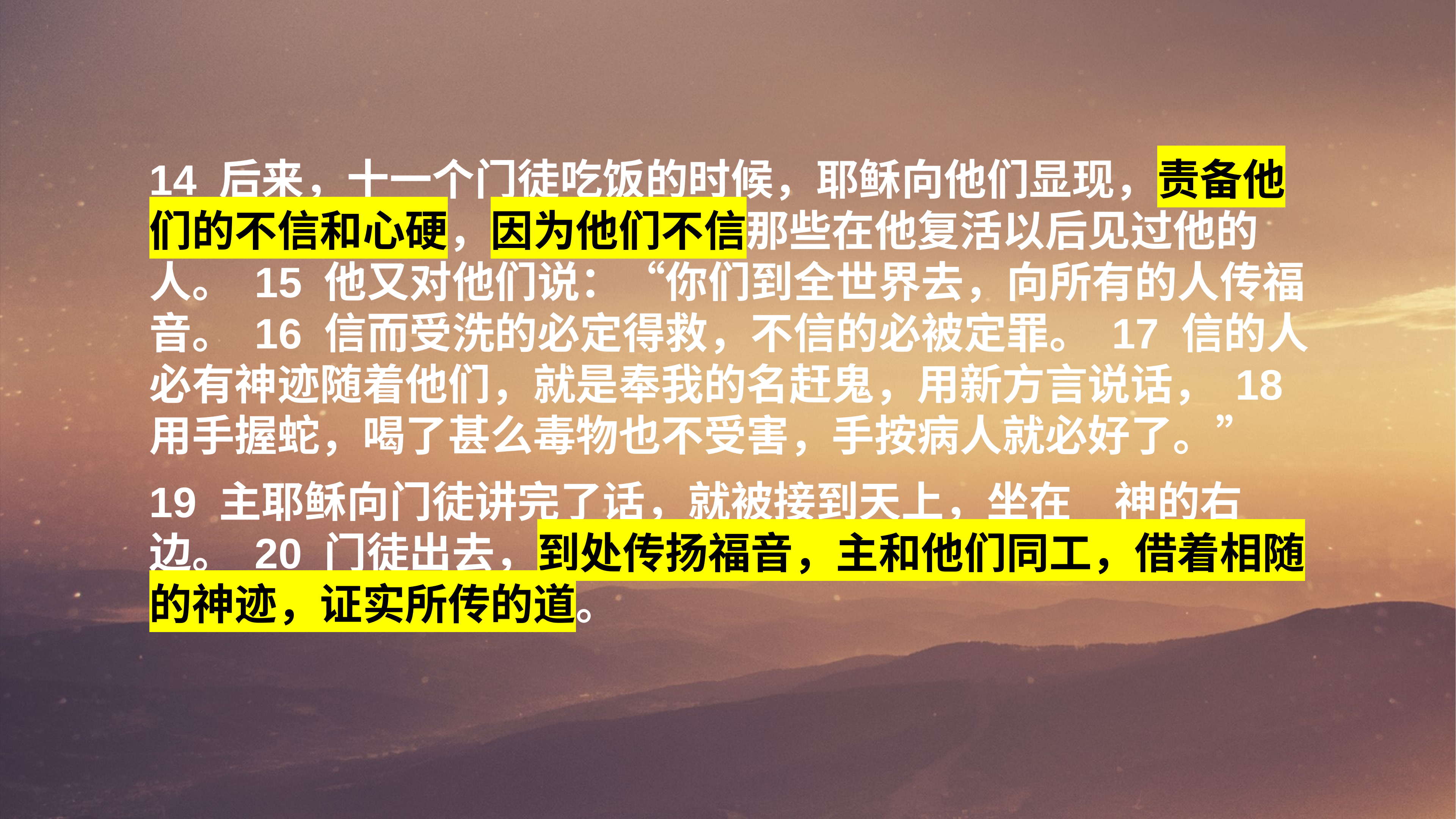

14 后来，十一个门徒吃饭的时候，耶稣向他们显现，责备他们的不信和心硬，因为他们不信那些在他复活以后见过他的人。 15 他又对他们说：“你们到全世界去，向所有的人传福音。 16 信而受洗的必定得救，不信的必被定罪。 17 信的人必有神迹随着他们，就是奉我的名赶鬼，用新方言说话， 18 用手握蛇，喝了甚么毒物也不受害，手按病人就必好了。”
19 主耶稣向门徒讲完了话，就被接到天上，坐在　神的右边。 20 门徒出去，到处传扬福音，主和他们同工，借着相随的神迹，证实所传的道。